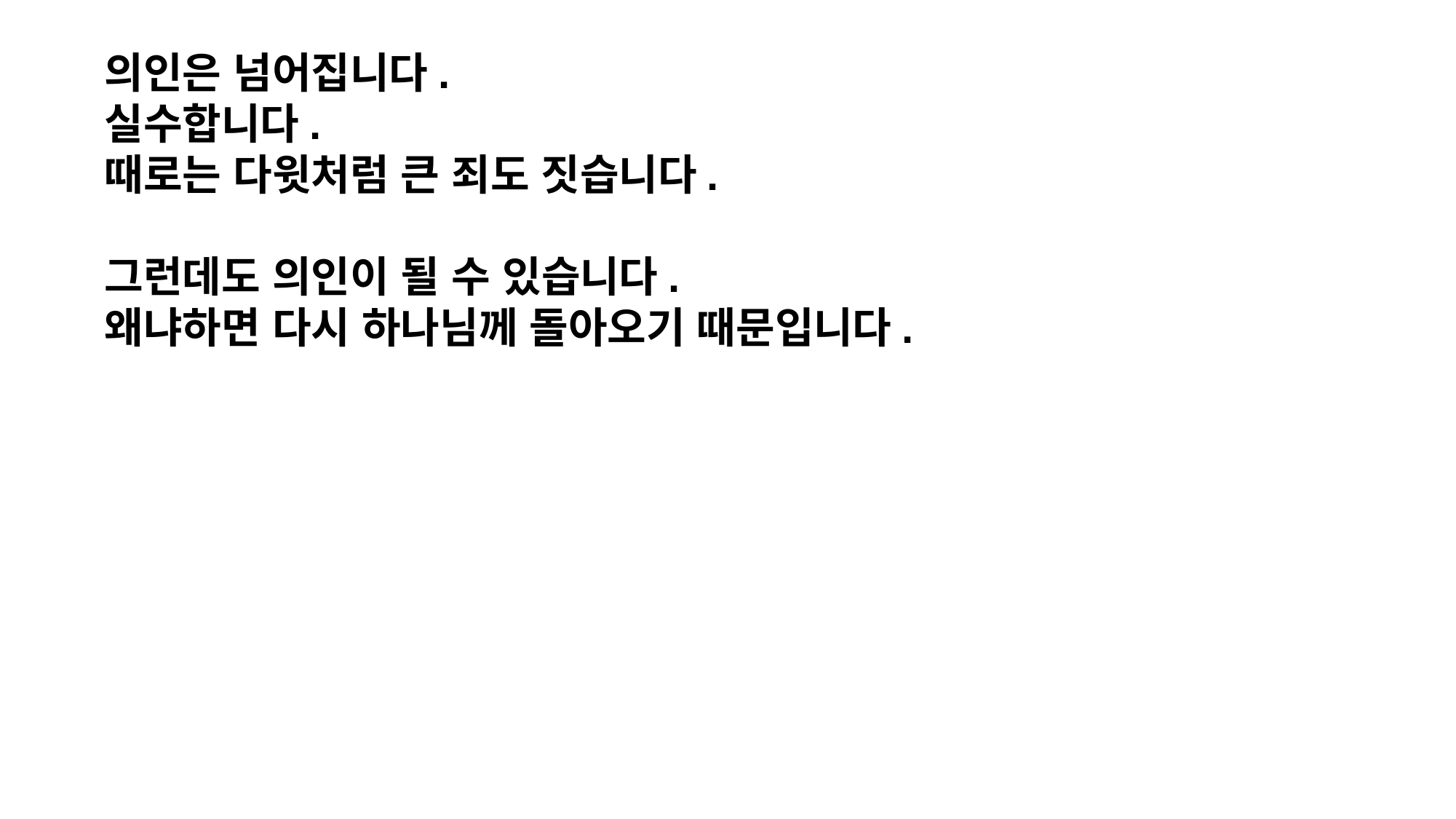

의인은 넘어집니다.
실수합니다.
때로는 다윗처럼 큰 죄도 짓습니다.

그런데도 의인이 될 수 있습니다.
왜냐하면 다시 하나님께 돌아오기 때문입니다.